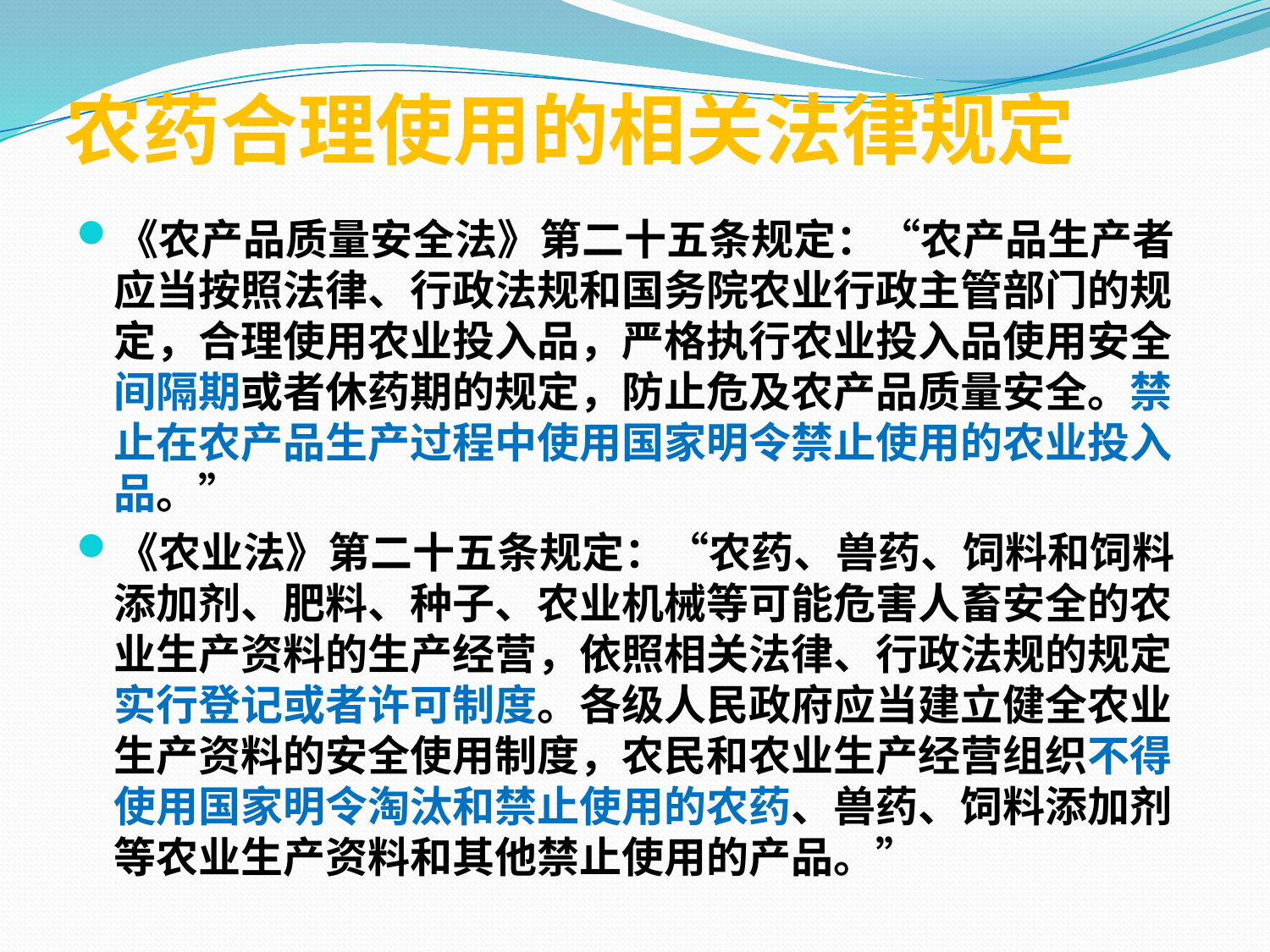

# 农药合理使用的相关法律规定
《农产品质量安全法》第二十五条规定：“农产品生产者应当按照法律、行政法规和国务院农业行政主管部门的规定，合理使用农业投入品，严格执行农业投入品使用安全间隔期或者休药期的规定，防止危及农产品质量安全。禁止在农产品生产过程中使用国家明令禁止使用的农业投入品。”
《农业法》第二十五条规定：“农药、兽药、饲料和饲料添加剂、肥料、种子、农业机械等可能危害人畜安全的农业生产资料的生产经营，依照相关法律、行政法规的规定实行登记或者许可制度。各级人民政府应当建立健全农业生产资料的安全使用制度，农民和农业生产经营组织不得使用国家明令淘汰和禁止使用的农药、兽药、饲料添加剂等农业生产资料和其他禁止使用的产品。”